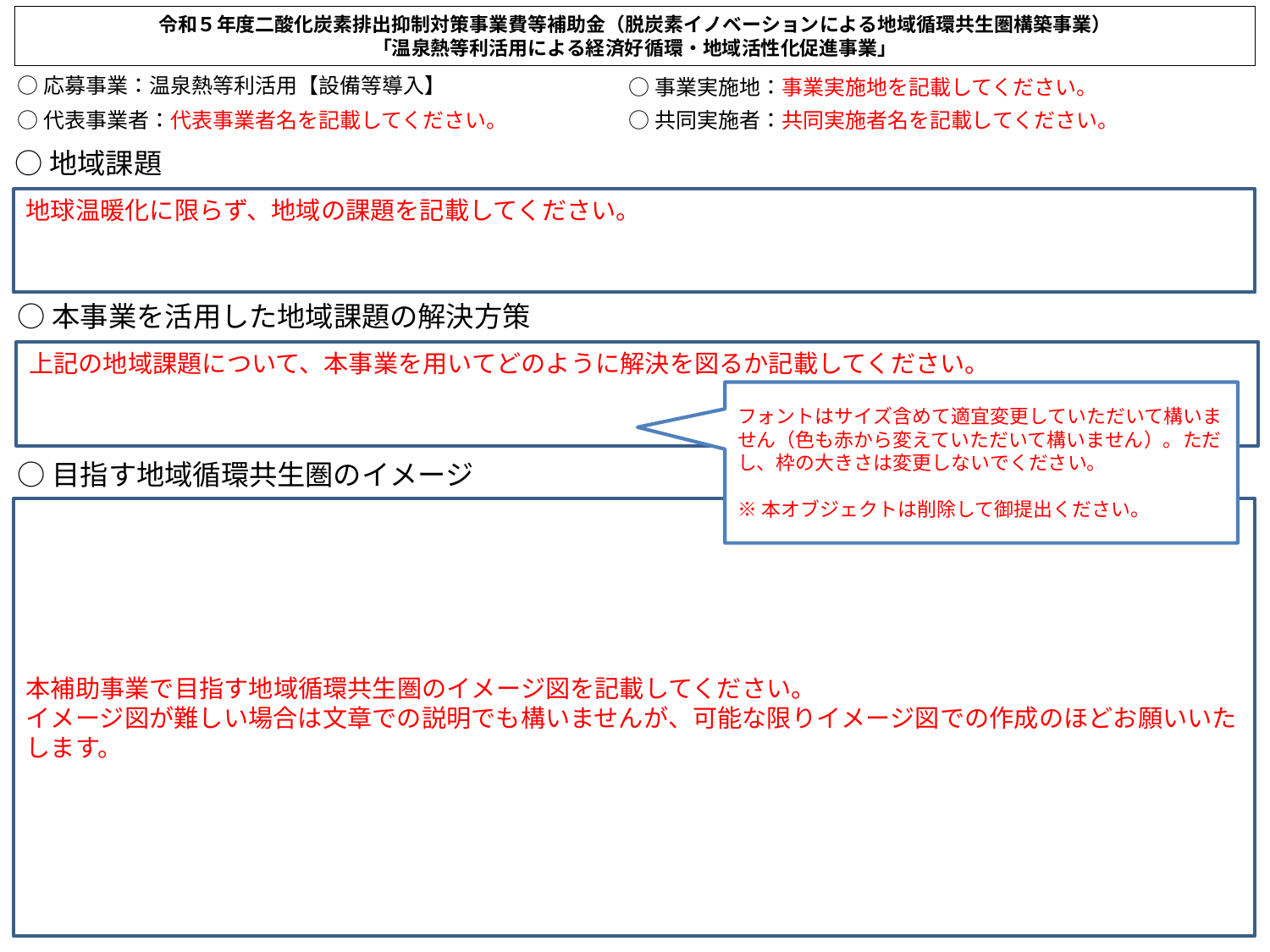

令和５年度二酸化炭素排出抑制対策事業費等補助金（脱炭素イノベーションによる地域循環共生圏構築事業）
「温泉熱等利活用による経済好循環・地域活性化促進事業」
○応募事業：温泉熱等利活用【設備等導入】

○事業実施地：事業実施地を記載してください。
○代表事業者：代表事業者名を記載してください。
○共同実施者：共同実施者名を記載してください。
○地域課題
地球温暖化に限らず、地域の課題を記載してください。
○本事業を活用した地域課題の解決方策
上記の地域課題について、本事業を用いてどのように解決を図るか記載してください。
フォントはサイズ含めて適宜変更していただいて構いません（色も赤から変えていただいて構いません）。ただし、枠の大きさは変更しないでください。

※本オブジェクトは削除して御提出ください。
○目指す地域循環共生圏のイメージ
本補助事業で目指す地域循環共生圏のイメージ図を記載してください。
イメージ図が難しい場合は文章での説明でも構いませんが、可能な限りイメージ図での作成のほどお願いいたします。